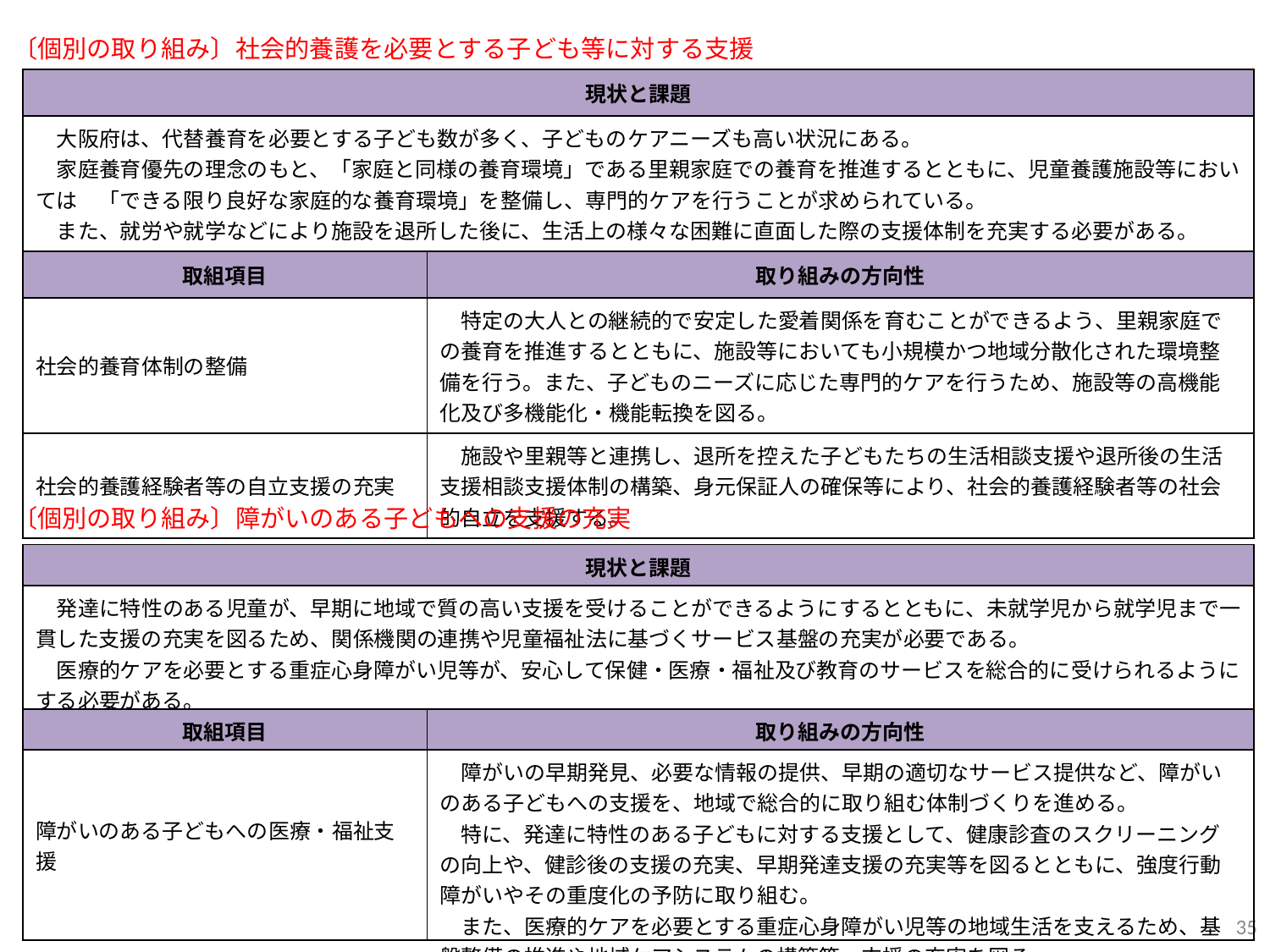

〔個別の取り組み〕社会的養護を必要とする子ども等に対する支援
| 現状と課題 |  |
| --- | --- |
| 大阪府は、代替養育を必要とする子ども数が多く、子どものケアニーズも高い状況にある。 　家庭養育優先の理念のもと、「家庭と同様の養育環境」である里親家庭での養育を推進するとともに、児童養護施設等においては　「できる限り良好な家庭的な養育環境」を整備し、専門的ケアを行うことが求められている。 　また、就労や就学などにより施設を退所した後に、生活上の様々な困難に直面した際の支援体制を充実する必要がある。 |  |
| 取組項目 | 取り組みの方向性 |
| 社会的養育体制の整備 | 特定の大人との継続的で安定した愛着関係を育むことができるよう、里親家庭での養育を推進するとともに、施設等においても小規模かつ地域分散化された環境整備を行う。また、子どものニーズに応じた専門的ケアを行うため、施設等の高機能化及び多機能化・機能転換を図る。 |
| 社会的養護経験者等の自立支援の充実 | 施設や里親等と連携し、退所を控えた子どもたちの生活相談支援や退所後の生活支援相談支援体制の構築、身元保証人の確保等により、社会的養護経験者等の社会的自立を支援する。 |
〔個別の取り組み〕障がいのある子どもへの支援の充実
| 現状と課題 |  |
| --- | --- |
| 発達に特性のある児童が、早期に地域で質の高い支援を受けることができるようにするとともに、未就学児から就学児まで一貫した支援の充実を図るため、関係機関の連携や児童福祉法に基づくサービス基盤の充実が必要である。 　医療的ケアを必要とする重症心身障がい児等が、安心して保健・医療・福祉及び教育のサービスを総合的に受けられるようにする必要がある。 |  |
| 取組項目 | 取り組みの方向性 |
| 障がいのある子どもへの医療・福祉支援 | 障がいの早期発見、必要な情報の提供、早期の適切なサービス提供など、障がいのある子どもへの支援を、地域で総合的に取り組む体制づくりを進める。 　特に、発達に特性のある子どもに対する支援として、健康診査のスクリーニングの向上や、健診後の支援の充実、早期発達支援の充実等を図るとともに、強度行動障がいやその重度化の予防に取り組む。 　また、医療的ケアを必要とする重症心身障がい児等の地域生活を支えるため、基盤整備の推進や地域ケアシステムの構築等、支援の充実を図る。 |
35